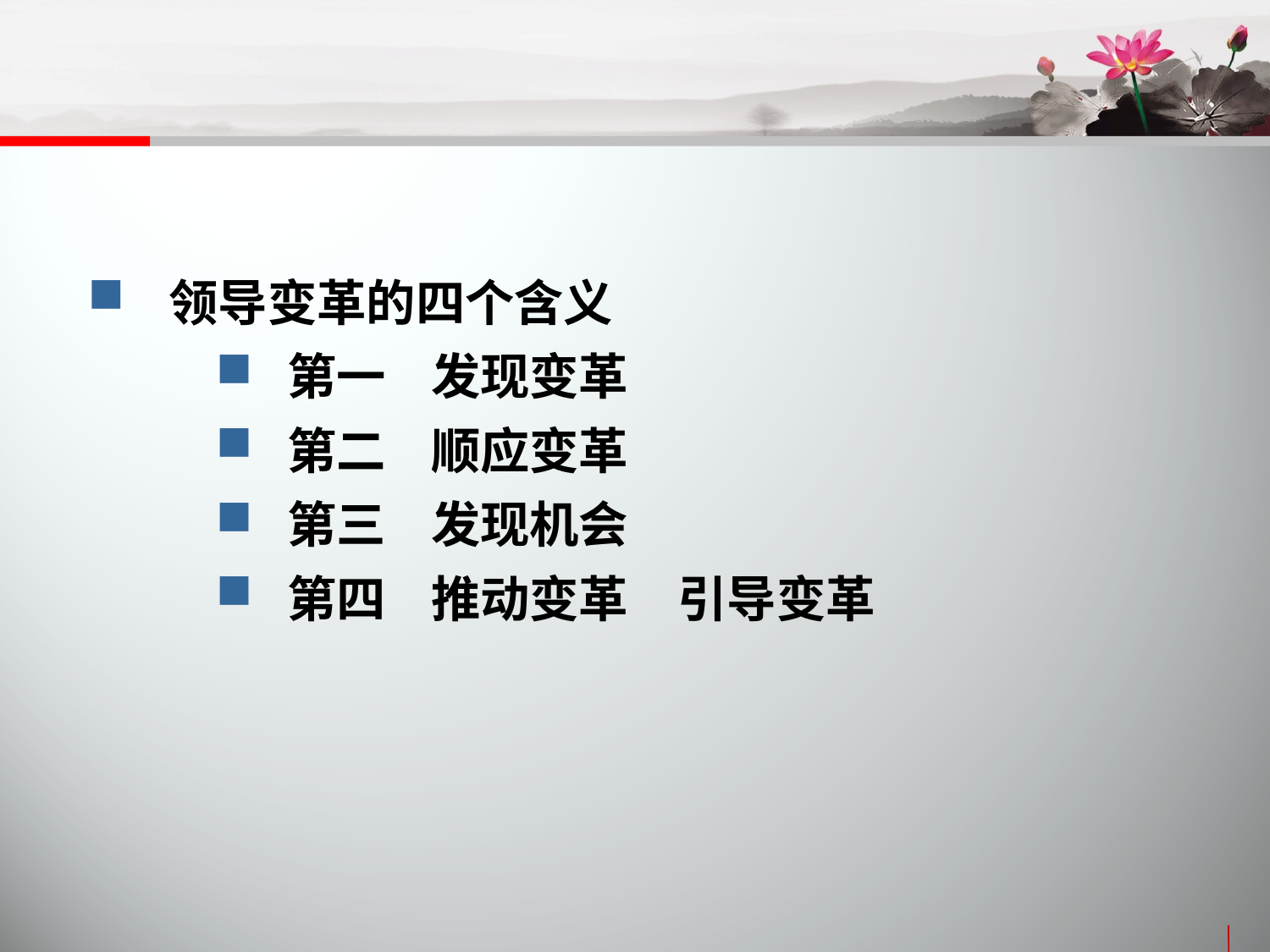

领导变革的四个含义
  第一    发现变革
  第二    顺应变革
  第三    发现机会
  第四    推动变革　引导变革